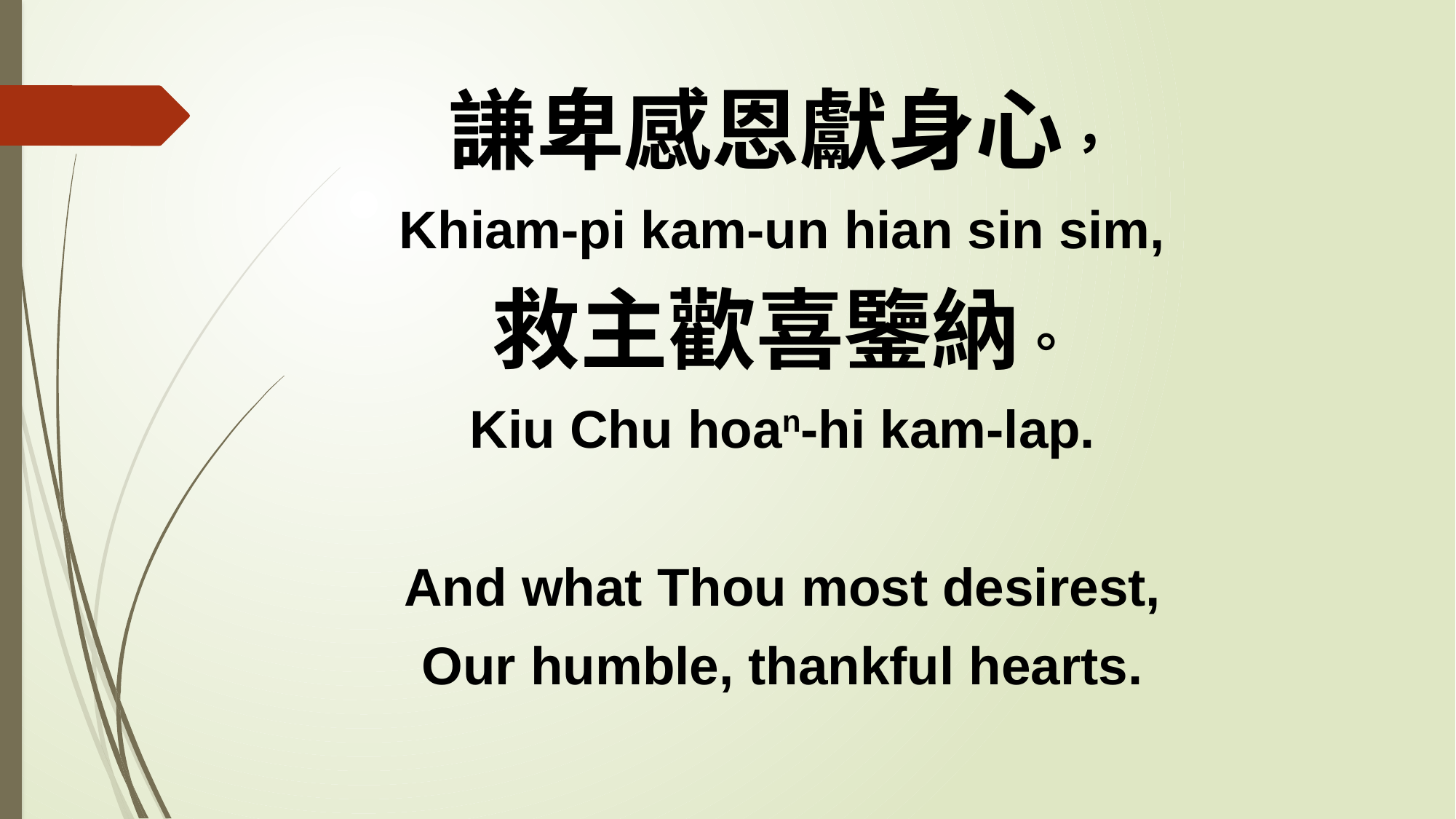

謙卑感恩獻身心，
Khiam-pi kam-un hian sin sim,
救主歡喜鑒納。
Kiu Chu hoan-hi kam-lap.

And what Thou most desirest,
Our humble, thankful hearts.